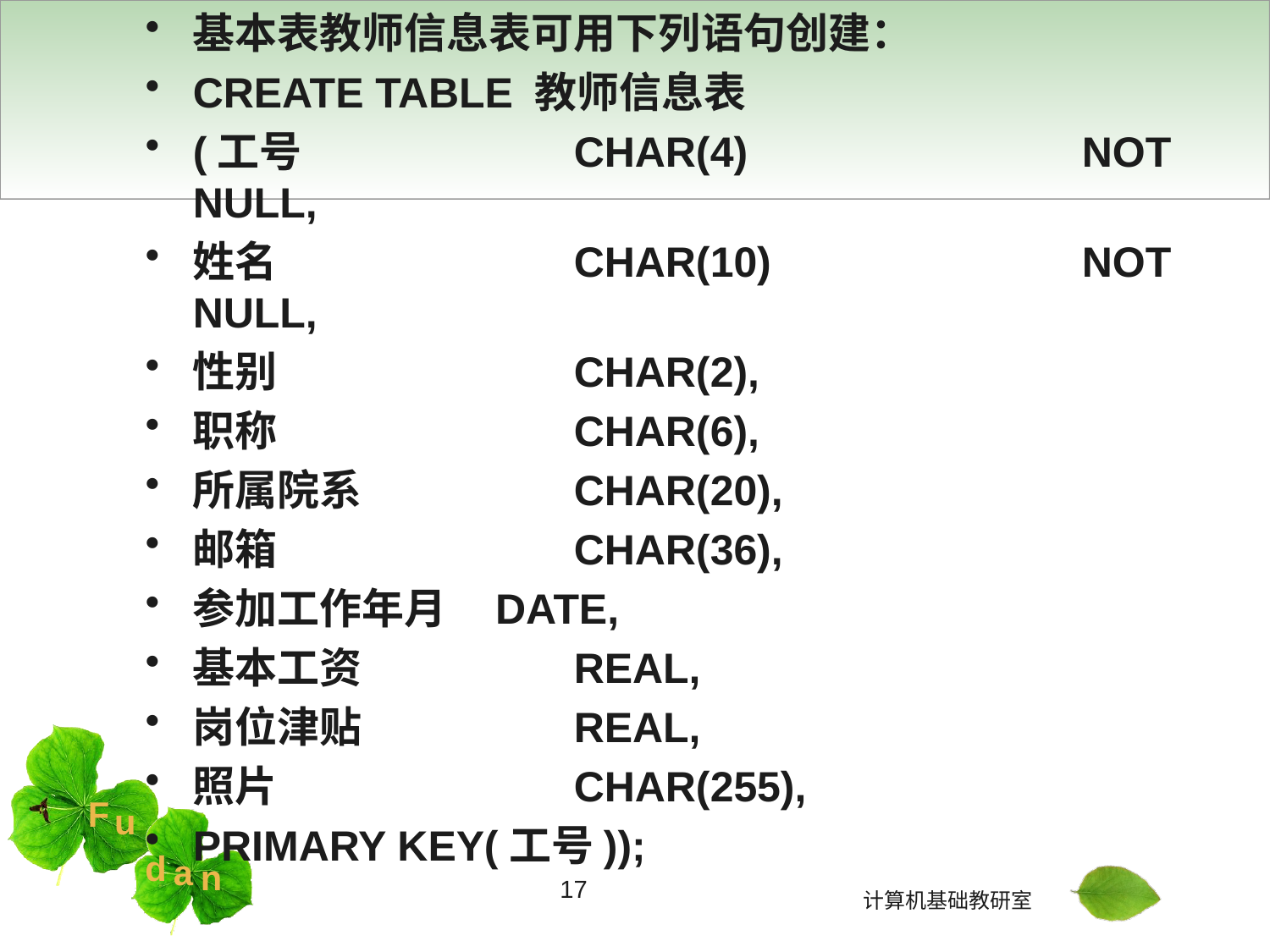

#
基本表教师信息表可用下列语句创建：
CREATE TABLE 教师信息表
(工号		 	CHAR(4)  			NOT NULL,
姓名			CHAR(10)			NOT NULL,
性别			CHAR(2),
职称			CHAR(6),
所属院系		CHAR(20),
邮箱			CHAR(36),
参加工作年月    DATE,
基本工资		REAL,
岗位津贴		REAL,
照片			CHAR(255),
PRIMARY KEY(工号));

17